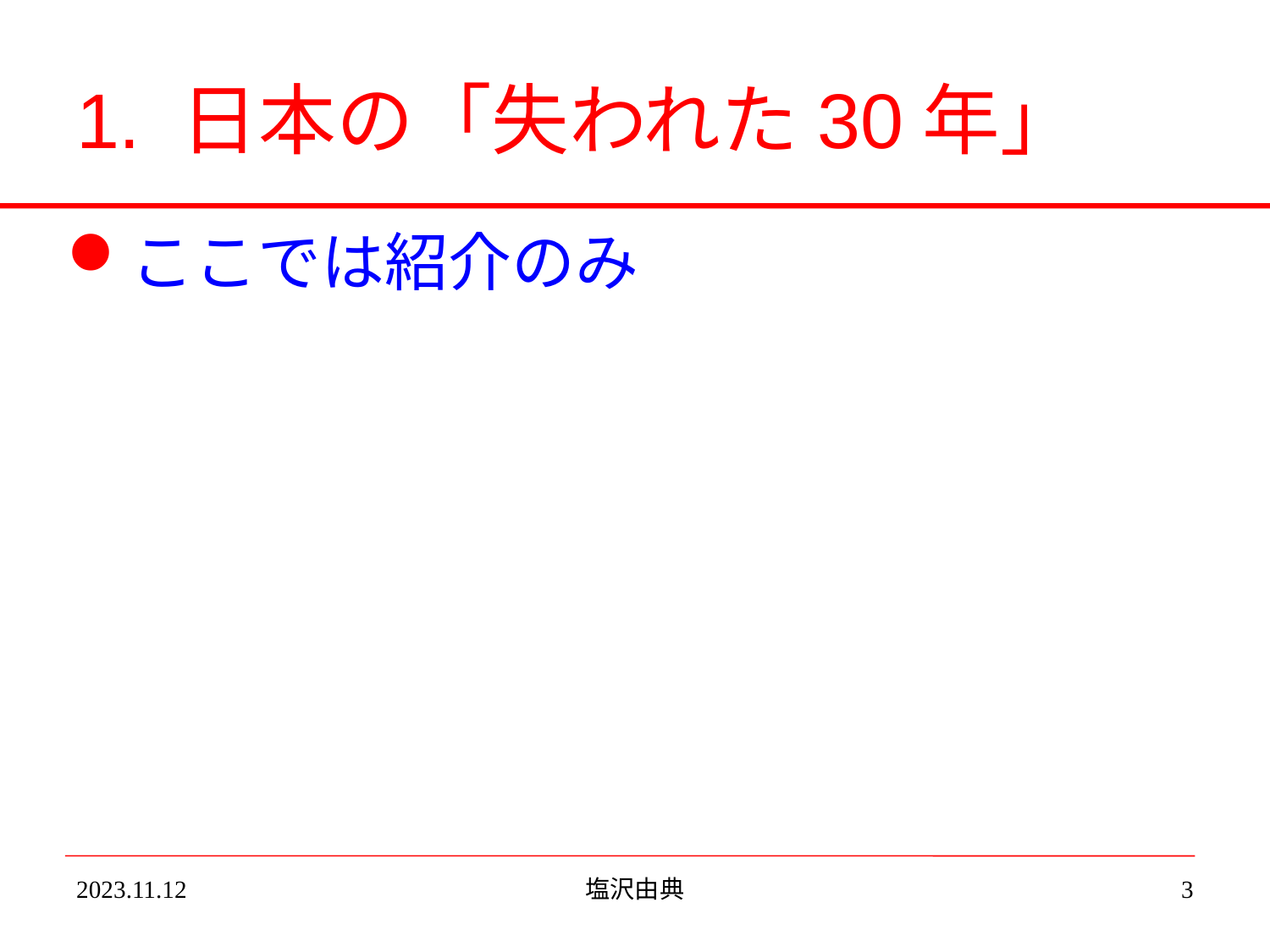

# 1. 日本の「失われた30年」
ここでは紹介のみ
2023.11.12
塩沢由典
3